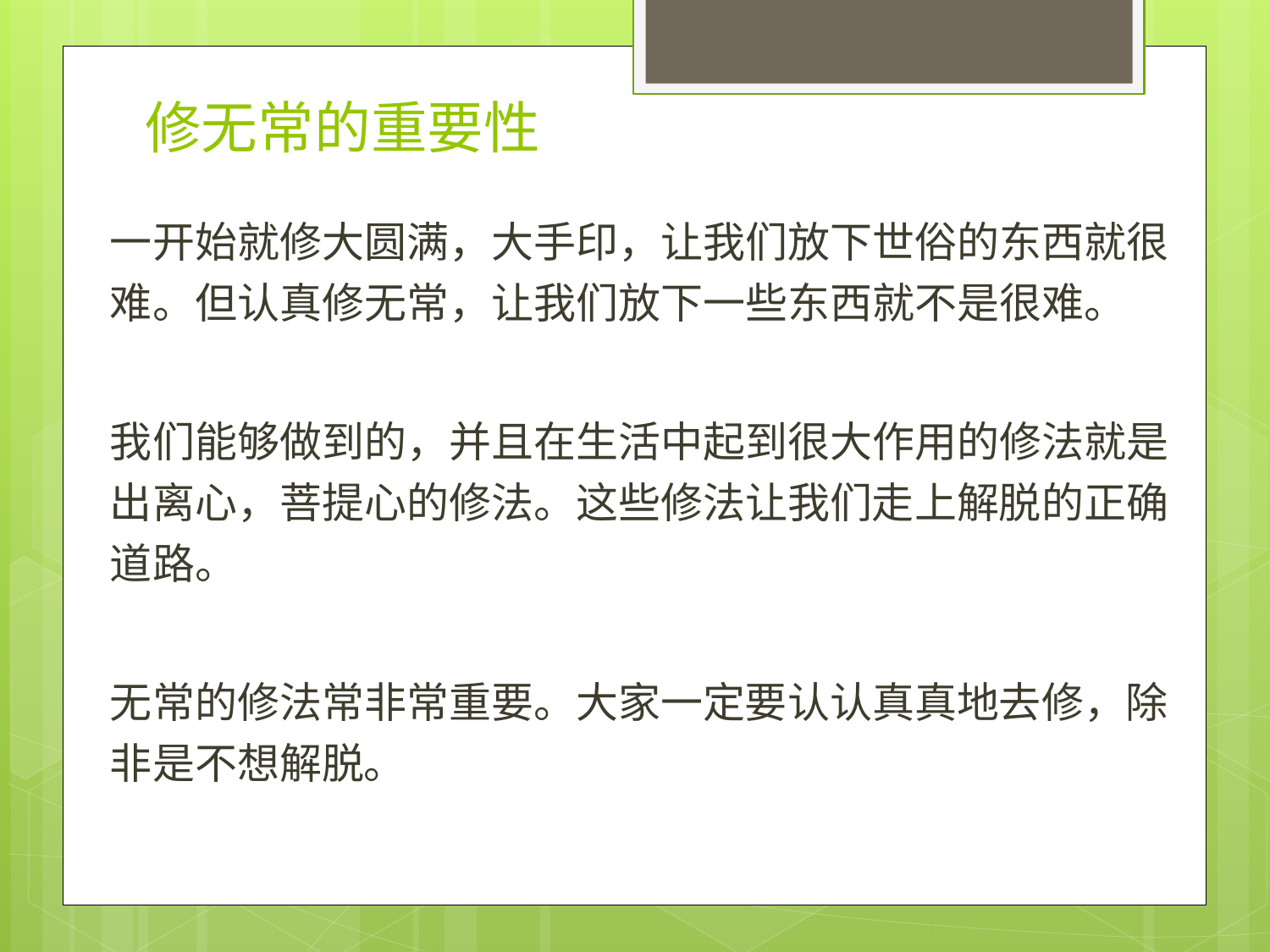

# 修无常的重要性
一开始就修大圆满，大手印，让我们放下世俗的东西就很难。但认真修无常，让我们放下一些东西就不是很难。

我们能够做到的，并且在生活中起到很大作用的修法就是出离心，菩提心的修法。这些修法让我们走上解脱的正确道路。

无常的修法常非常重要。大家一定要认认真真地去修，除非是不想解脱。